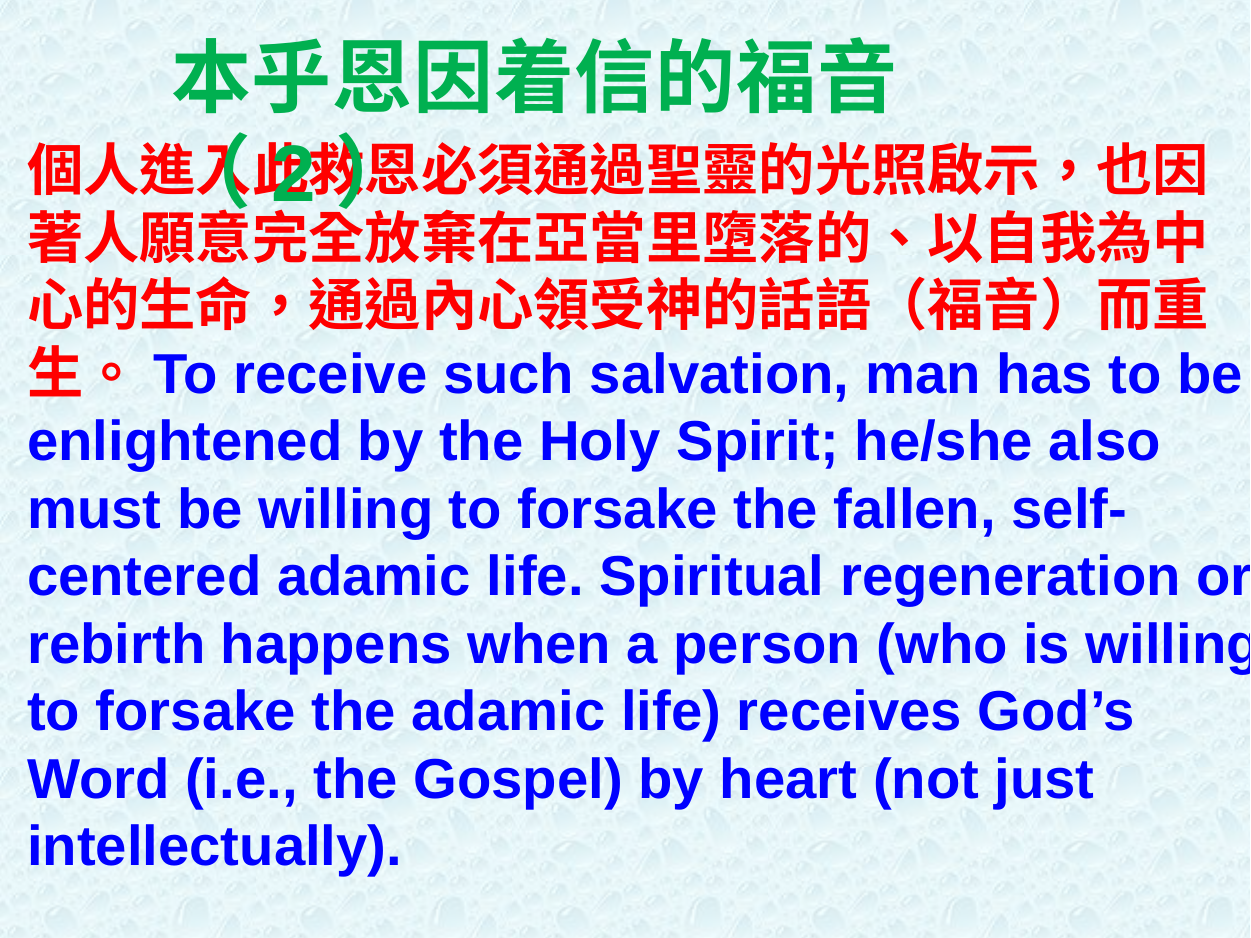

本乎恩因着信的福音（2）
個人進入此救恩必須通過聖靈的光照啟示，也因著人願意完全放棄在亞當里墮落的、以自我為中心的生命，通過內心領受神的話語（福音）而重生。To receive such salvation, man has to be enlightened by the Holy Spirit; he/she also must be willing to forsake the fallen, self-centered adamic life. Spiritual regeneration or rebirth happens when a person (who is willing to forsake the adamic life) receives God’s Word (i.e., the Gospel) by heart (not just intellectually).